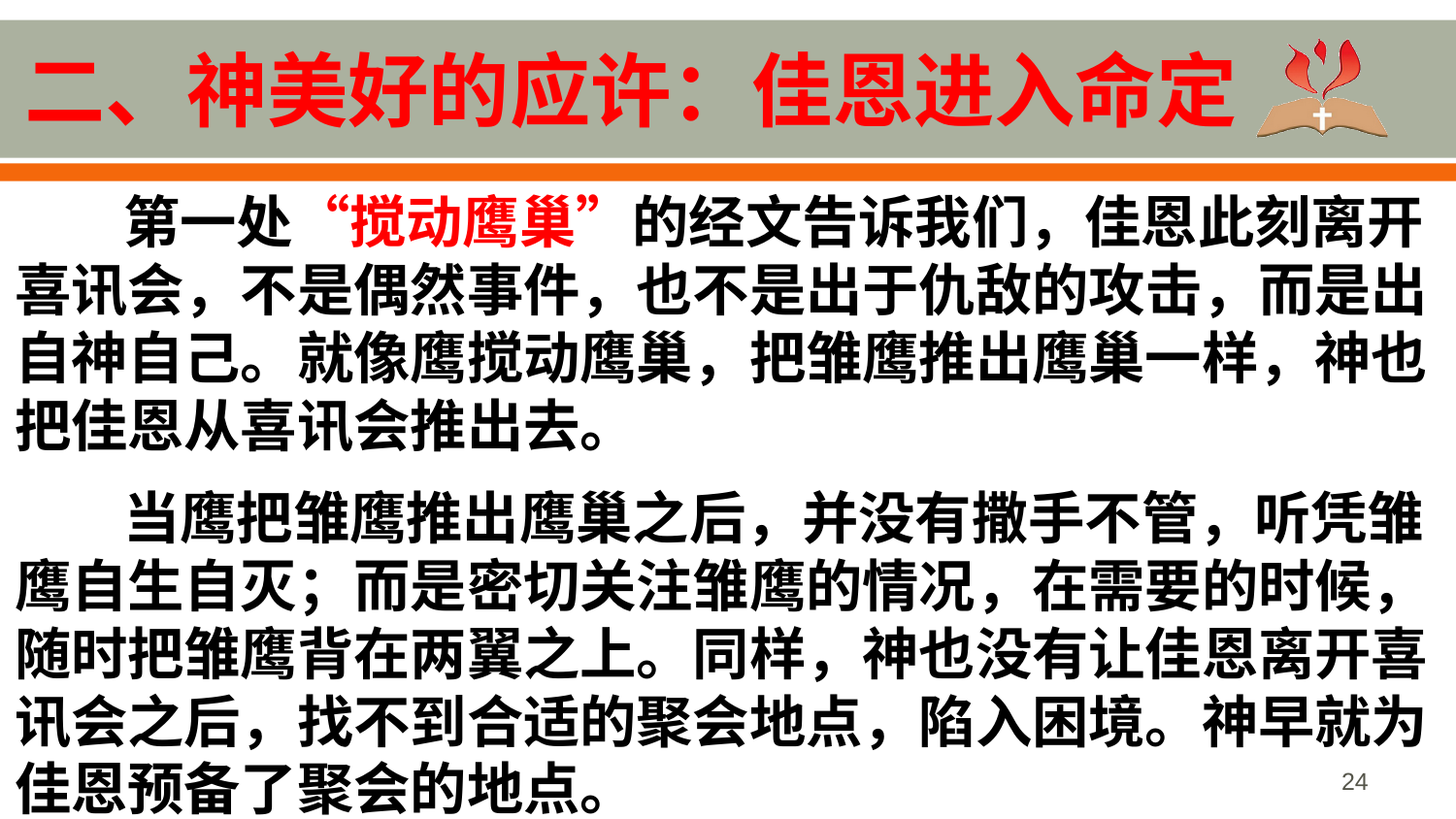

# 二、神美好的应许：佳恩进入命定
第一处“搅动鹰巢”的经文告诉我们，佳恩此刻离开喜讯会，不是偶然事件，也不是出于仇敌的攻击，而是出自神自己。就像鹰搅动鹰巢，把雏鹰推出鹰巢一样，神也把佳恩从喜讯会推出去。
当鹰把雏鹰推出鹰巢之后，并没有撒手不管，听凭雏鹰自生自灭；而是密切关注雏鹰的情况，在需要的时候，随时把雏鹰背在两翼之上。同样，神也没有让佳恩离开喜讯会之后，找不到合适的聚会地点，陷入困境。神早就为佳恩预备了聚会的地点。

24